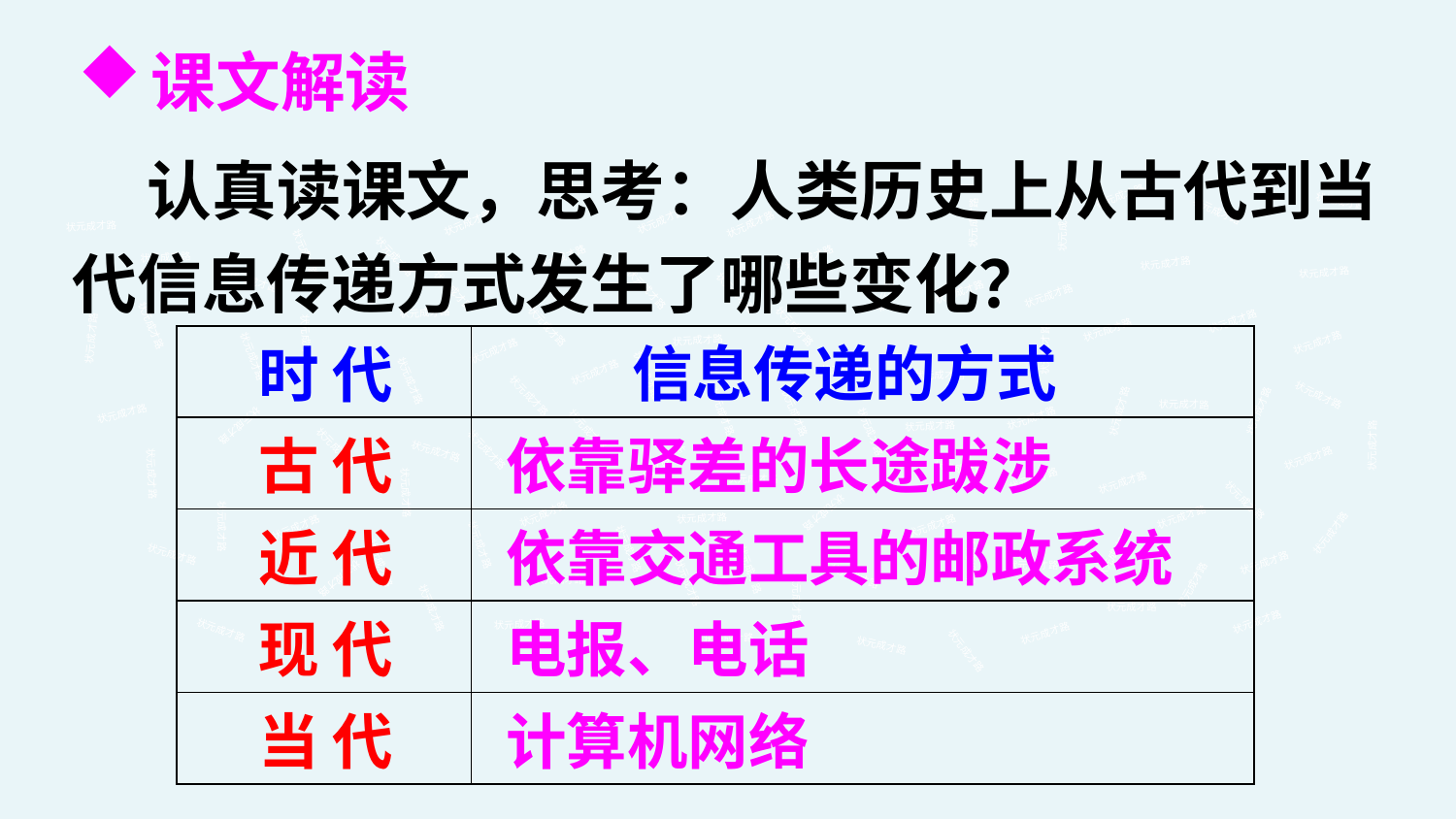

课文解读
    认真读课文，思考：人类历史上从古代到当代信息传递方式发生了哪些变化？
状元成才路
状元成才路
状元成才路
状元成才路
状元成才路
状元成才路
状元成才路
状元成才路
状元成才路
状元成才路
状元成才路
状元成才路
状元成才路
状元成才路
状元成才路
状元成才路
状元成才路
状元成才路
状元成才路
状元成才路
状元成才路
状元成才路
状元成才路
状元成才路
状元成才路
状元成才路
状元成才路
状元成才路
状元成才路
状元成才路
状元成才路
|  |  |
| --- | --- |
|  |  |
|  |  |
|  |  |
|  |  |
状元成才路
状元成才路
信息传递的方式
状元成才路
时 代
状元成才路
状元成才路
状元成才路
状元成才路
状元成才路
状元成才路
状元成才路
状元成才路
状元成才路
状元成才路
状元成才路
状元成才路
状元成才路
状元成才路
状元成才路
状元成才路
状元成才路
状元成才路
状元成才路
状元成才路
状元成才路
古 代
依靠驿差的长途跋涉
状元成才路
状元成才路
状元成才路
状元成才路
状元成才路
状元成才路
状元成才路
状元成才路
状元成才路
状元成才路
状元成才路
状元成才路
状元成才路
状元成才路
状元成才路
状元成才路
状元成才路
状元成才路
近 代
依靠交通工具的邮政系统
状元成才路
状元成才路
状元成才路
状元成才路
状元成才路
状元成才路
状元成才路
状元成才路
状元成才路
状元成才路
状元成才路
状元成才路
状元成才路
状元成才路
状元成才路
状元成才路
状元成才路
状元成才路
状元成才路
状元成才路
现 代
电报、电话
状元成才路
状元成才路
状元成才路
状元成才路
状元成才路
状元成才路
状元成才路
当 代
计算机网络